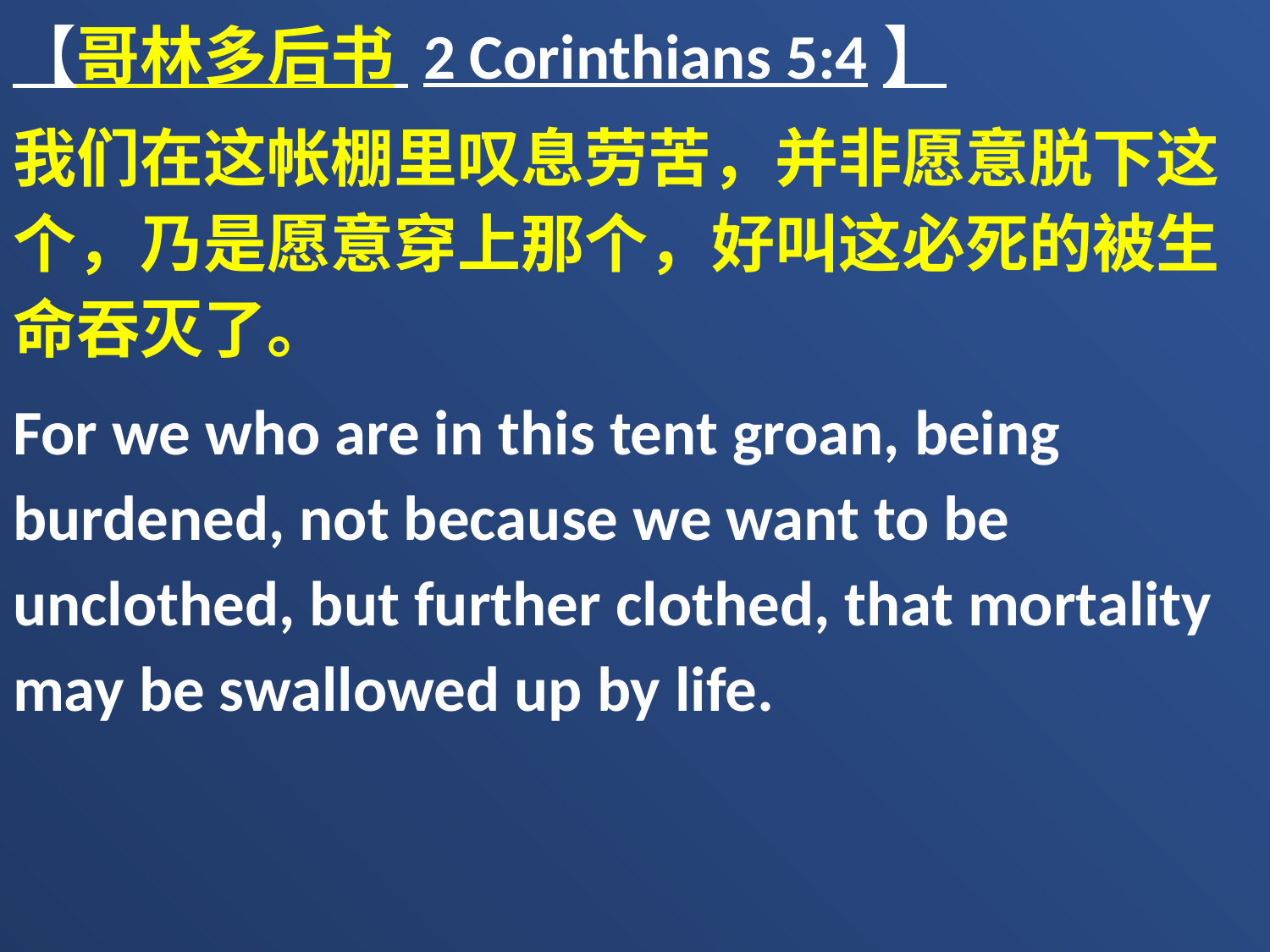

【哥林多后书 2 Corinthians 5:4】
我们在这帐棚里叹息劳苦，并非愿意脱下这个，乃是愿意穿上那个，好叫这必死的被生命吞灭了。
For we who are in this tent groan, being burdened, not because we want to be unclothed, but further clothed, that mortality may be swallowed up by life.